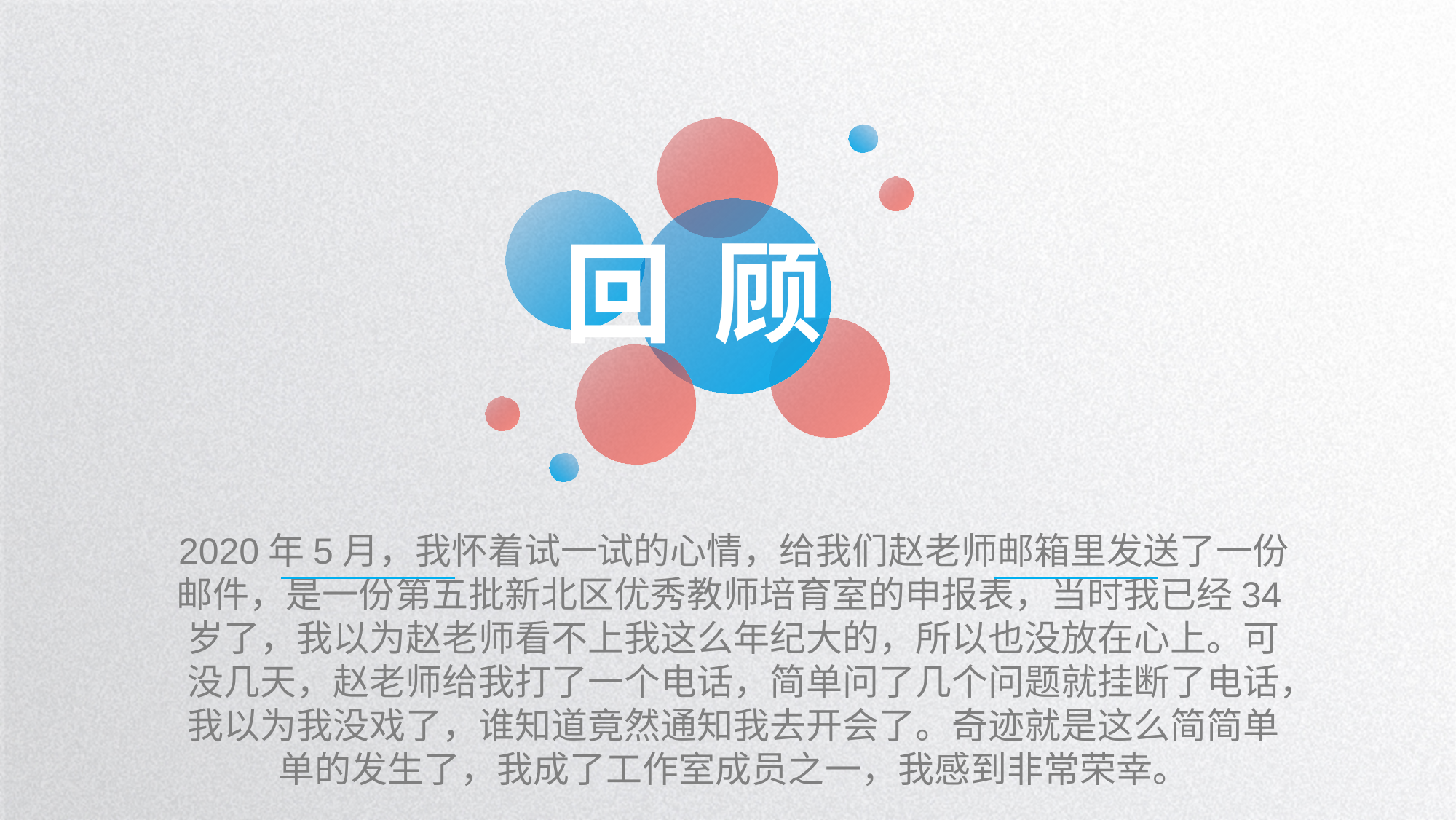

回  顾

2020年5月，我怀着试一试的心情，给我们赵老师邮箱里发送了一份邮件，是一份第五批新北区优秀教师培育室的申报表，当时我已经34岁了，我以为赵老师看不上我这么年纪大的，所以也没放在心上。可没几天，赵老师给我打了一个电话，简单问了几个问题就挂断了电话，我以为我没戏了，谁知道竟然通知我去开会了。奇迹就是这么简简单单的发生了，我成了工作室成员之一，我感到非常荣幸。